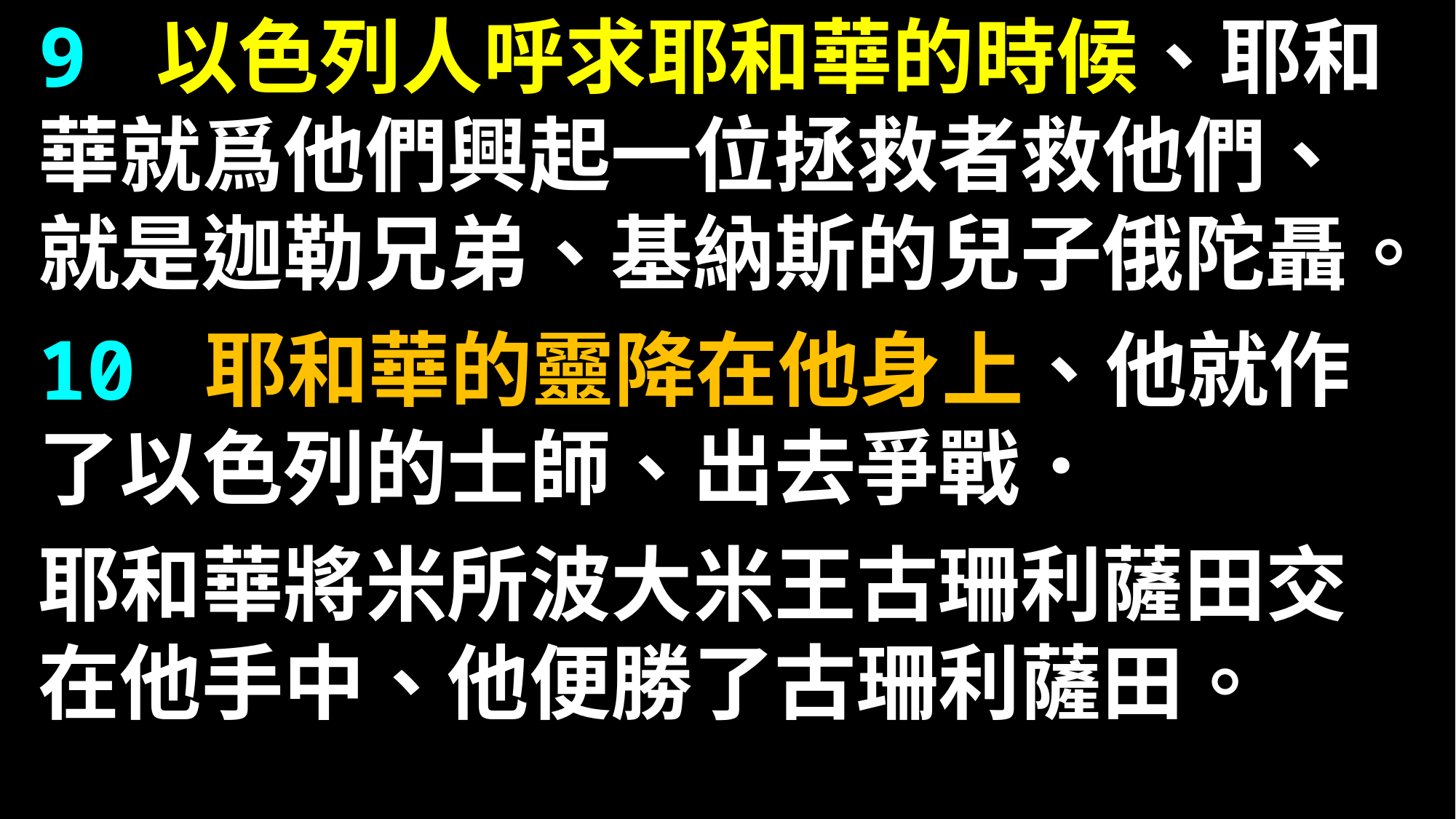

9 以色列人呼求耶和華的時候、耶和華就爲他們興起一位拯救者救他們、就是迦勒兄弟、基納斯的兒子俄陀聶。
10 耶和華的靈降在他身上、他就作了以色列的士師、出去爭戰．
耶和華將米所波大米王古珊利薩田交在他手中、他便勝了古珊利薩田。